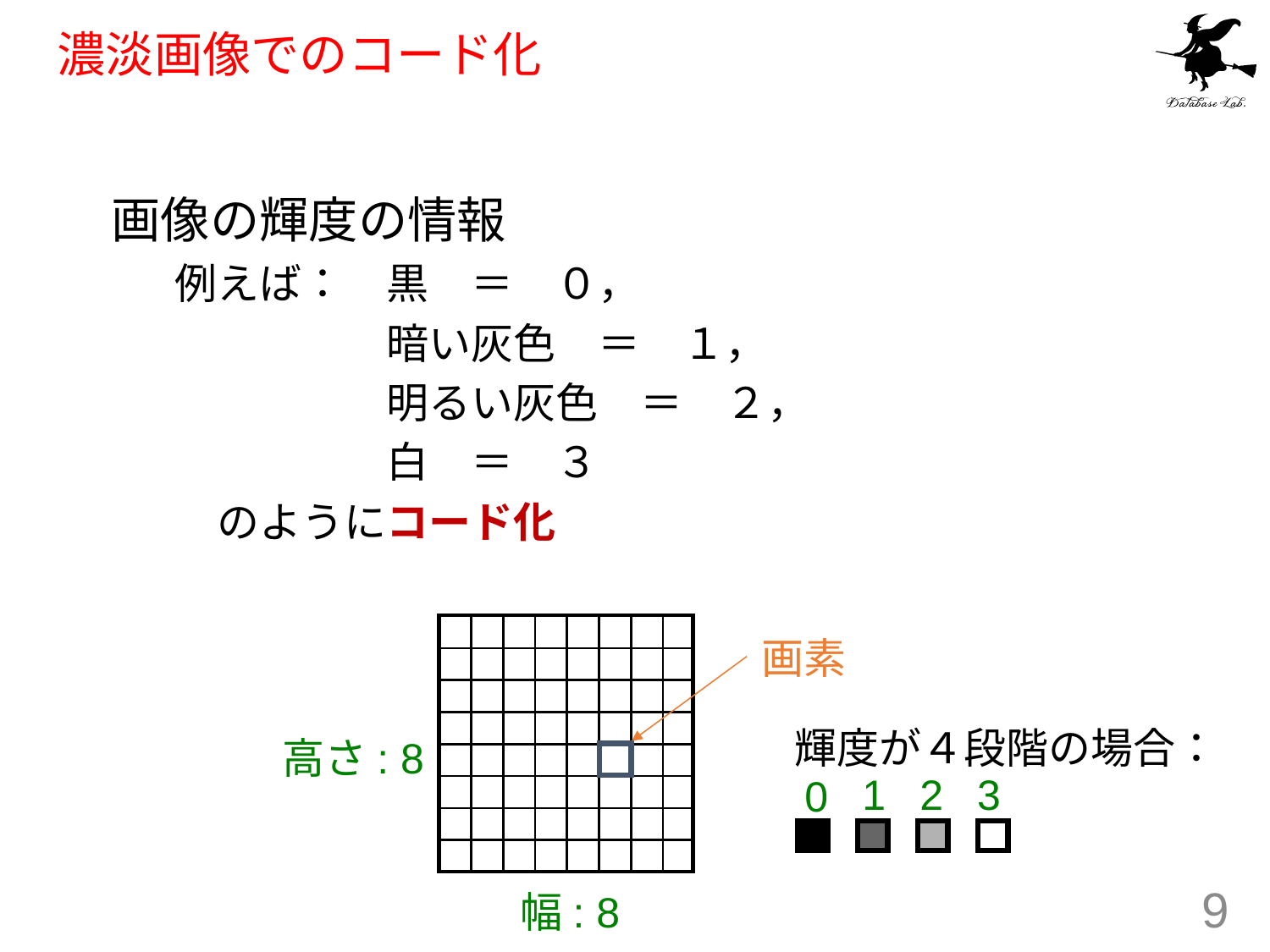

# 濃淡画像でのコード化
画像の輝度の情報
例えば：　黒　＝　０，
　　　　　暗い灰色　＝　１，
　　　　　明るい灰色　＝　２，
　　　　　白　＝　３
　のようにコード化

画素

輝度が４段階の場合：
高さ: 8
1
2
3
0

幅: 8
9